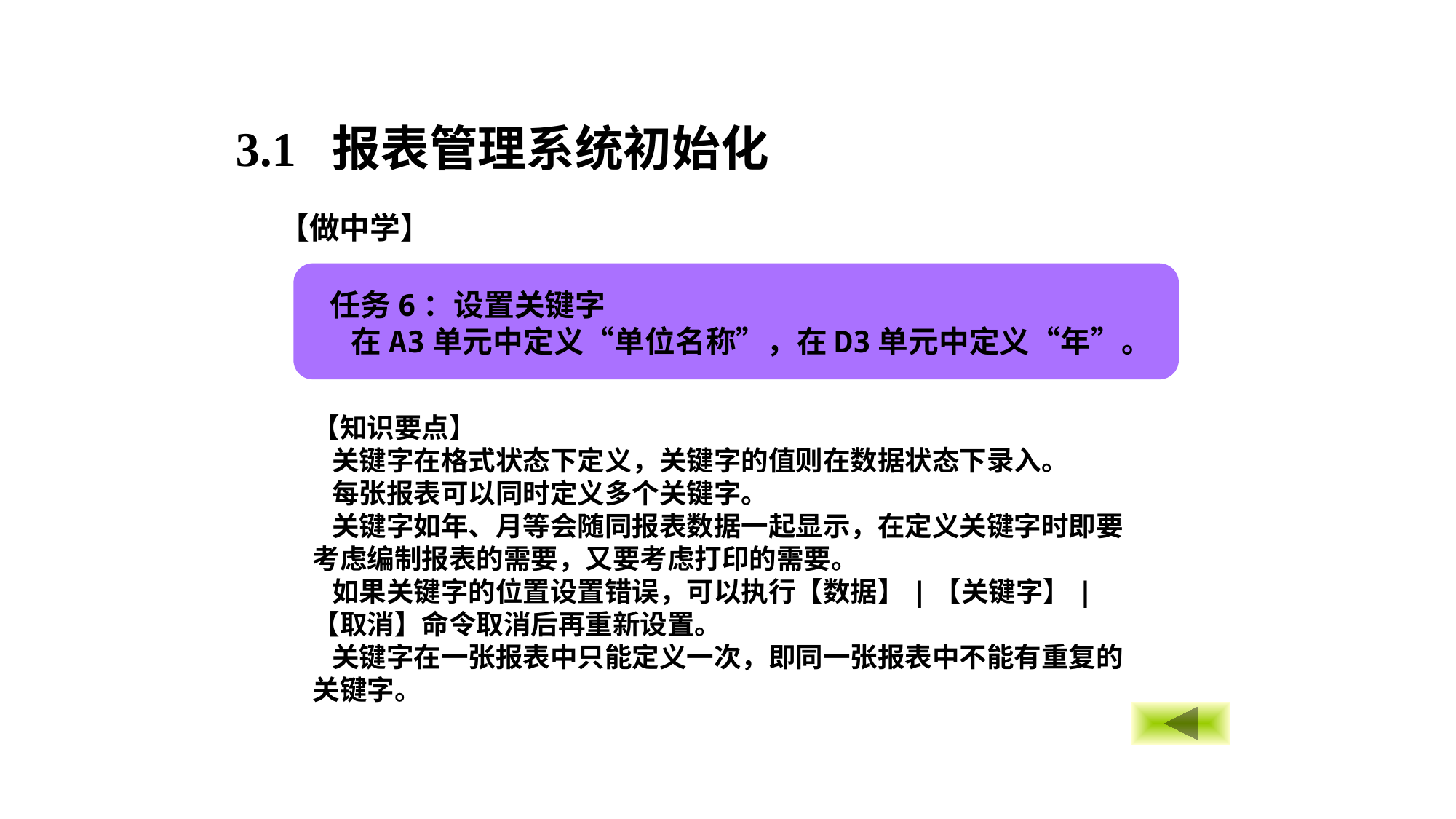

3.1  报表管理系统初始化
【做中学】

任务6：设置关键字
  在A3单元中定义“单位名称”，在D3单元中定义“年”。
【知识要点】
  关键字在格式状态下定义，关键字的值则在数据状态下录入。
  每张报表可以同时定义多个关键字。
  关键字如年、月等会随同报表数据一起显示，在定义关键字时即要考虑编制报表的需要，又要考虑打印的需要。
  如果关键字的位置设置错误，可以执行【数据】|【关键字】|【取消】命令取消后再重新设置。
  关键字在一张报表中只能定义一次，即同一张报表中不能有重复的关键字。